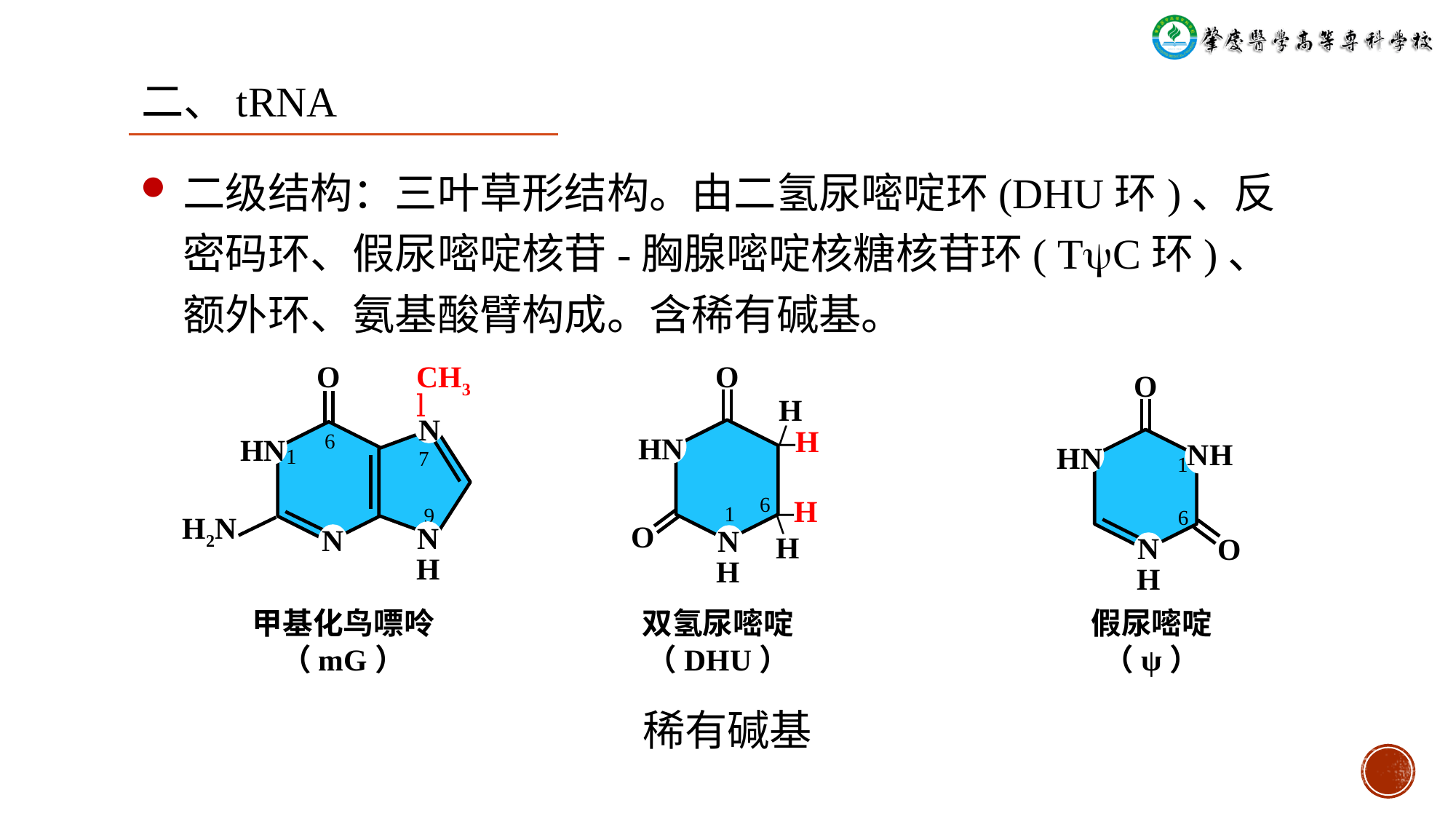

二、tRNA
二级结构：三叶草形结构。由二氢尿嘧啶环(DHU环)、反密码环、假尿嘧啶核苷-胸腺嘧啶核糖核苷环( TψC环)、额外环、氨基酸臂构成。含稀有碱基。
O
O
O
CH3
ⅼ
H
/

N
6

HN

HN
‒H

HN

NH
1
7
1
6
1
9
‒H
6
\
H
O

N

N
H

H2N
N
H
O

N
H
甲基化鸟嘌呤
（mG）
双氢尿嘧啶
（DHU）
假尿嘧啶
（ψ）
稀有碱基